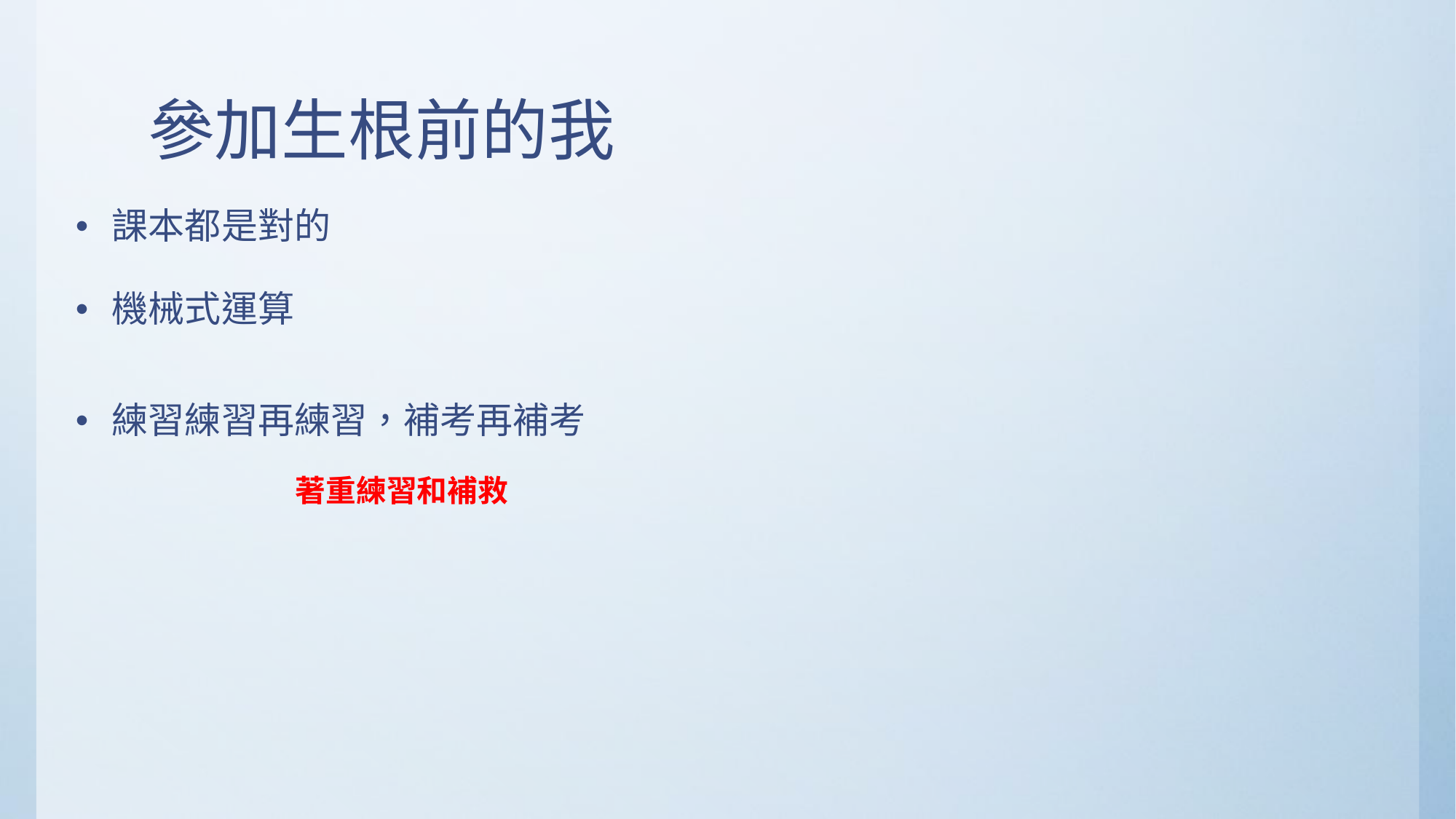

# 參加生根前的我
課本都是對的

機械式運算

練習練習再練習，補考再補考

著重練習和補救